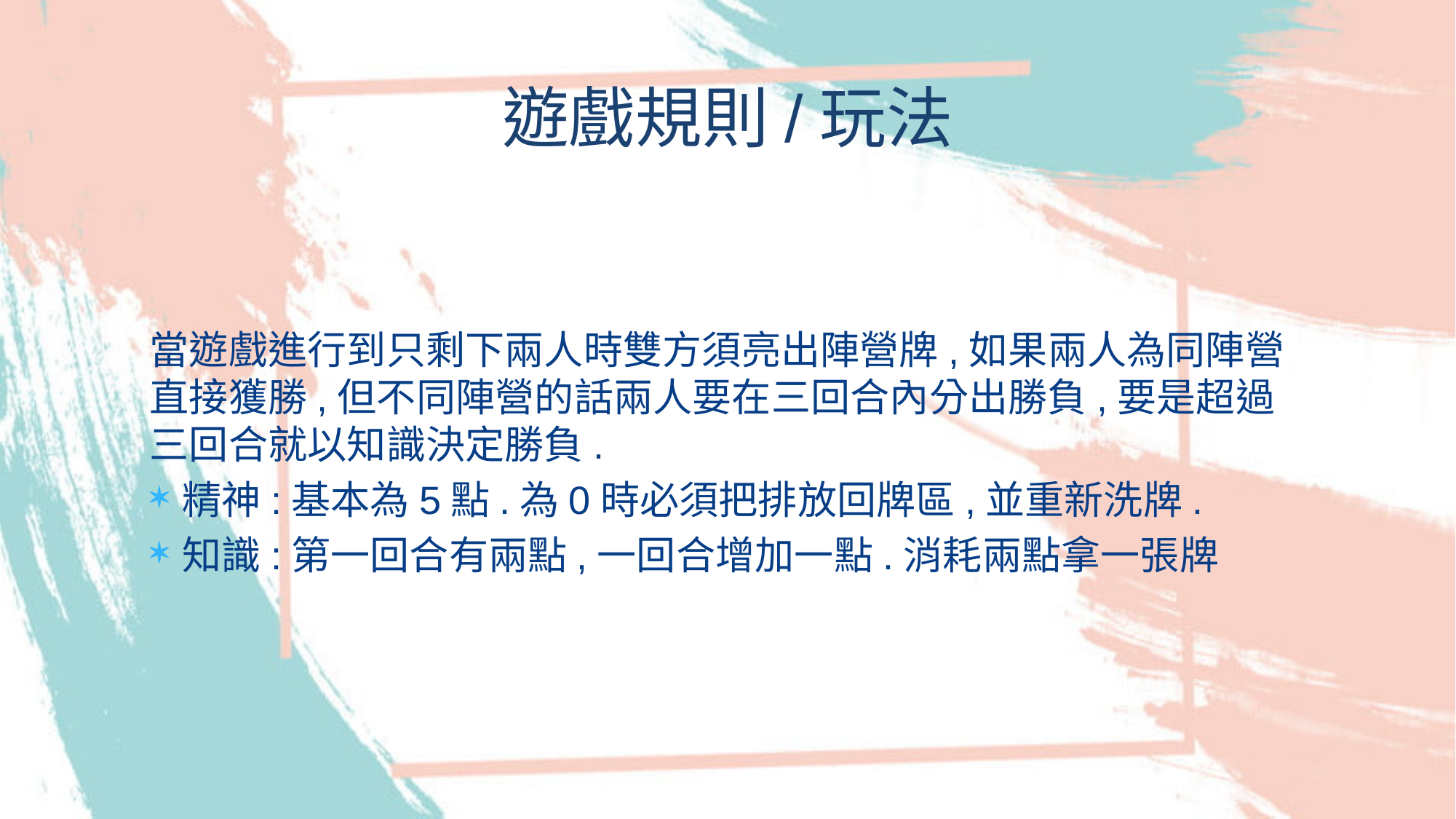

# 遊戲規則/玩法
當遊戲進行到只剩下兩人時雙方須亮出陣營牌,如果兩人為同陣營直接獲勝,但不同陣營的話兩人要在三回合內分出勝負,要是超過三回合就以知識決定勝負.
精神:基本為5點.為0時必須把排放回牌區,並重新洗牌.
知識:第一回合有兩點,一回合增加一點.消耗兩點拿一張牌